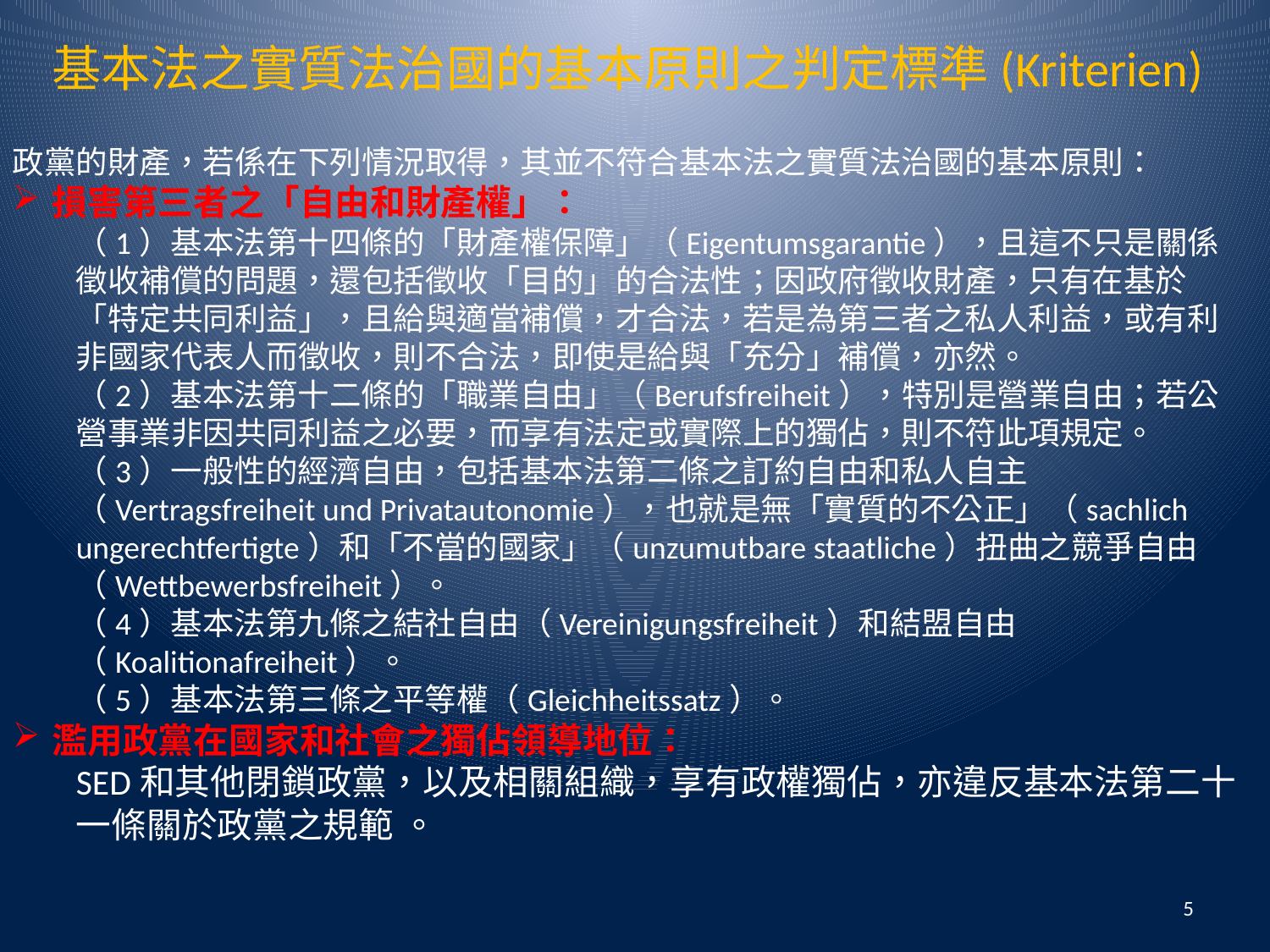

# 基本法之實質法治國的基本原則之判定標準(Kriterien)
政黨的財產，若係在下列情況取得，其並不符合基本法之實質法治國的基本原則：
損害第三者之「自由和財產權」：
（1）基本法第十四條的「財產權保障」（Eigentumsgarantie），且這不只是關係徵收補償的問題，還包括徵收「目的」的合法性；因政府徵收財產，只有在基於「特定共同利益」，且給與適當補償，才合法，若是為第三者之私人利益，或有利非國家代表人而徵收，則不合法，即使是給與「充分」補償，亦然。
（2）基本法第十二條的「職業自由」（Berufsfreiheit），特別是營業自由；若公營事業非因共同利益之必要，而享有法定或實際上的獨佔，則不符此項規定。
（3）一般性的經濟自由，包括基本法第二條之訂約自由和私人自主（Vertragsfreiheit und Privatautonomie），也就是無「實質的不公正」（sachlich ungerechtfertigte）和「不當的國家」（unzumutbare staatliche）扭曲之競爭自由（Wettbewerbsfreiheit）。
（4）基本法第九條之結社自由（Vereinigungsfreiheit）和結盟自由（Koalitionafreiheit）。
（5）基本法第三條之平等權（Gleichheitssatz）。
濫用政黨在國家和社會之獨佔領導地位：
SED和其他閉鎖政黨，以及相關組織，享有政權獨佔，亦違反基本法第二十一條關於政黨之規範 。
5